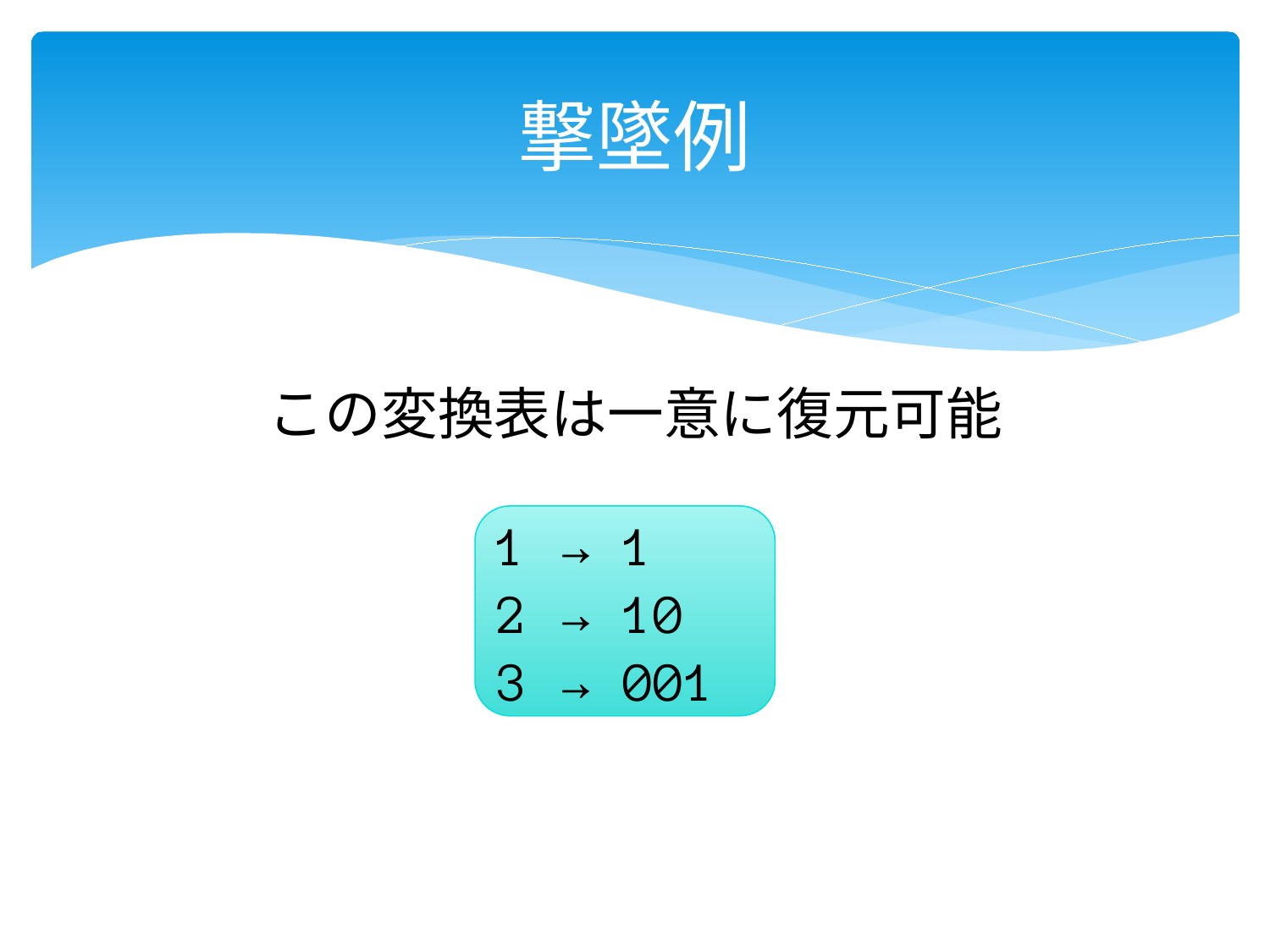

# 撃墜例
この変換表は一意に復元可能
1 → 1
2 → 10
3 → 001